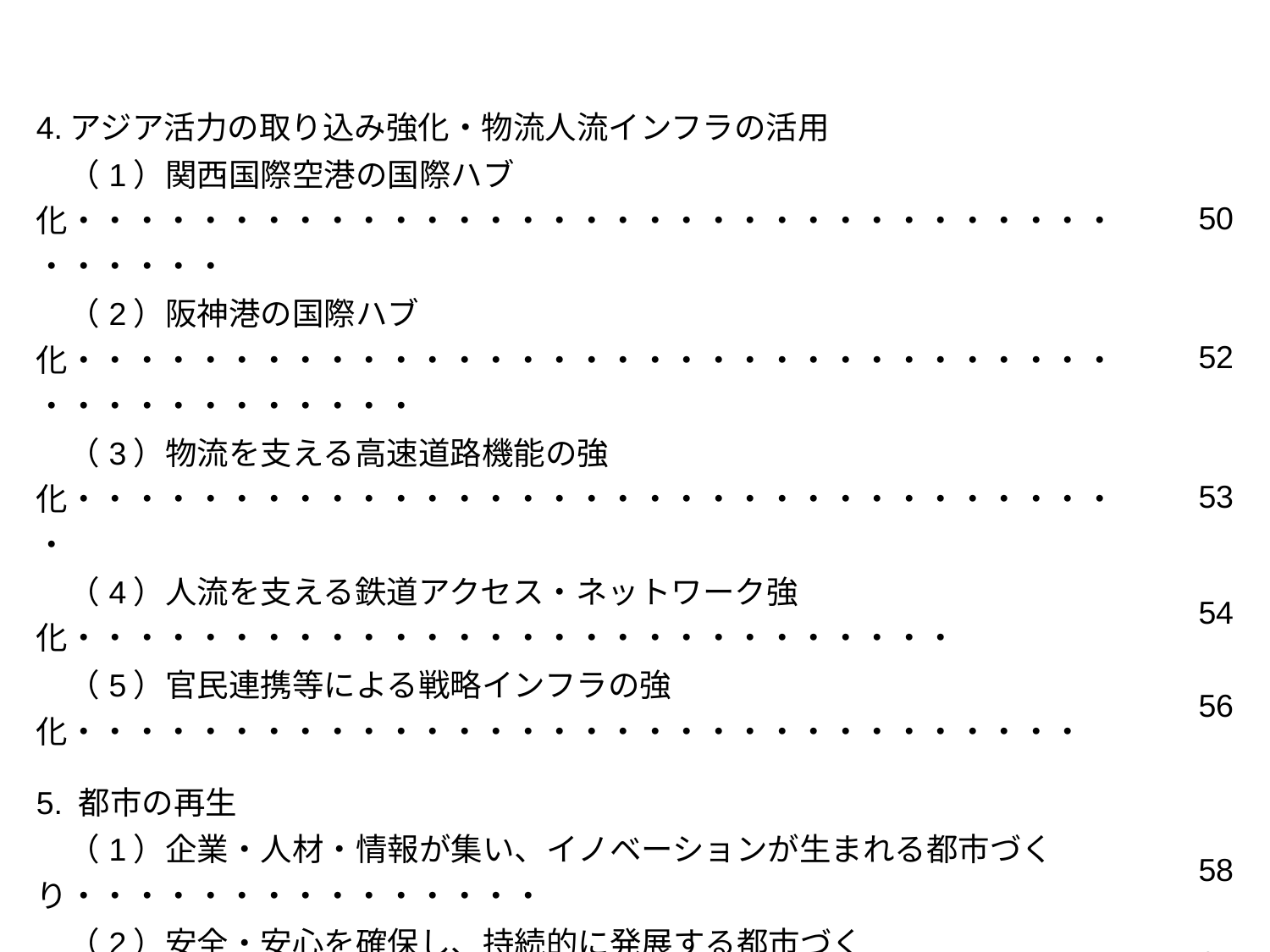

| 4.アジア活力の取り込み強化・物流人流インフラの活用 |  |
| --- | --- |
| （1）関西国際空港の国際ハブ化・・・・・・・・・・・・・・・・・・・・・・・・・・・・・・・・・・・・・・・ | 50 |
| （2）阪神港の国際ハブ化・・・・・・・・・・・・・・・・・・・・・・・・・・・・・・・・・・・・・・・・・・・・・ | 52 |
| （3）物流を支える高速道路機能の強化・・・・・・・・・・・・・・・・・・・・・・・・・・・・・・・・・・ | 53 |
| （4）人流を支える鉄道アクセス・ネットワーク強化・・・・・・・・・・・・・・・・・・・・・・・・・・・・ | 54 |
| （5）官民連携等による戦略インフラの強化・・・・・・・・・・・・・・・・・・・・・・・・・・・・・・・・ | 56 |
|  |  |
| 5. 都市の再生 |  |
| （1）企業・人材・情報が集い、イノベーションが生まれる都市づくり・・・・・・・・・・・・・・・ | 58 |
| （2）安全・安心を確保し、持続的に発展する都市づくり・・・・・・・・・・・・・・・・・・・・・・ | 61 |
| （3）新たなエネルギー社会の構築と環境先進都市づくり・・・・・・・・・・・・・・・・・・・・・・ | 68 |
| （4）みどりを活かした都市づくり・・・・・・・・・・・・・・・・・・・・・・・・・・・・・・・・・・・・・・・・・・ | 73 |
| （5）農空間の多面的な機能を活かした都市づくり・都市農業の推進・・・・・・・・・・・・ | 75 |